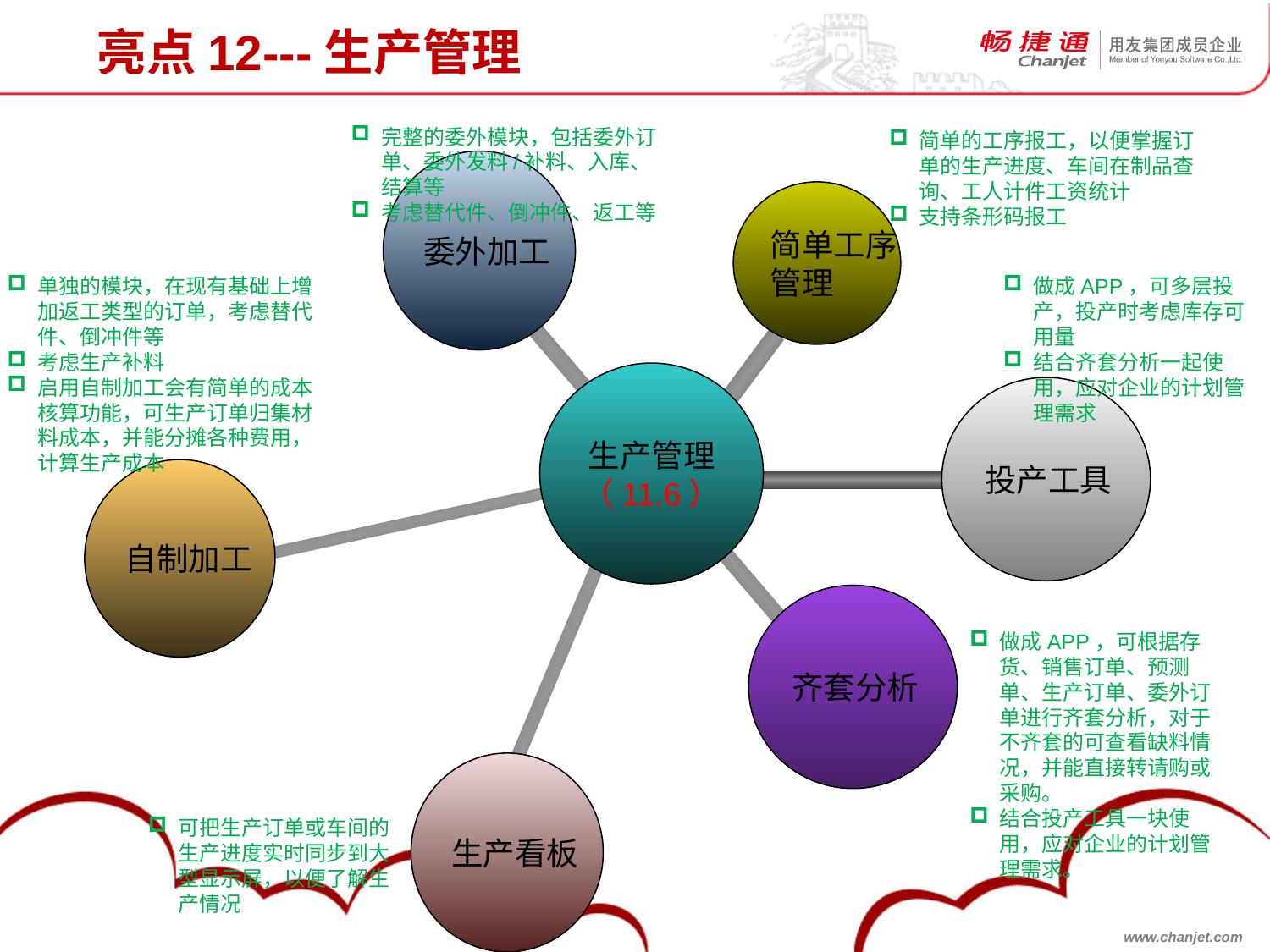

# 亮点12---生产管理
完整的委外模块，包括委外订单、委外发料/补料、入库、结算等
考虑替代件、倒冲件、返工等
简单的工序报工，以便掌握订单的生产进度、车间在制品查询、工人计件工资统计
支持条形码报工
委外加工

简单工序
管理

单独的模块，在现有基础上增加返工类型的订单，考虑替代件、倒冲件等
考虑生产补料
启用自制加工会有简单的成本核算功能，可生产订单归集材料成本，并能分摊各种费用，计算生产成本
做成APP，可多层投产，投产时考虑库存可用量
结合齐套分析一起使用，应对企业的计划管理需求
生产管理
（11.6）
投产工具

自制加工

齐套分析

生产看板
做成APP，可根据存货、销售订单、预测单、生产订单、委外订单进行齐套分析，对于不齐套的可查看缺料情况，并能直接转请购或采购。
结合投产工具一块使用，应对企业的计划管理需求。
可把生产订单或车间的生产进度实时同步到大型显示屏，以便了解生产情况